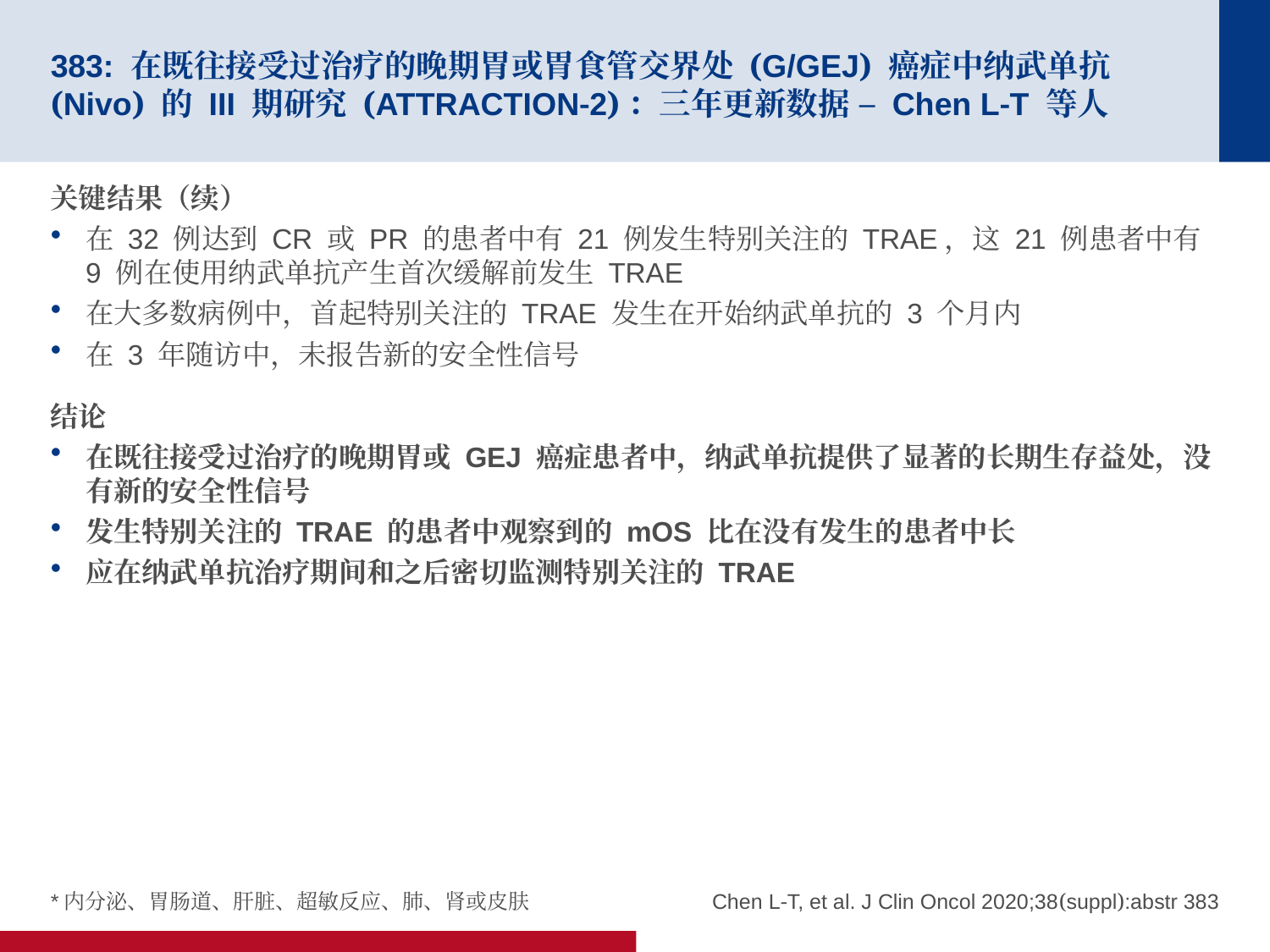

# 383: 在既往接受过治疗的晚期胃或胃食管交界处 (G/GEJ) 癌症中纳武单抗 (Nivo) 的 III 期研究 (ATTRACTION-2)：三年更新数据 – Chen L-T 等人
关键结果（续）
在 32 例达到 CR 或 PR 的患者中有 21 例发生特别关注的 TRAE，这 21 例患者中有 9 例在使用纳武单抗产生首次缓解前发生 TRAE
在大多数病例中，首起特别关注的 TRAE 发生在开始纳武单抗的 3 个月内
在 3 年随访中，未报告新的安全性信号
结论
在既往接受过治疗的晚期胃或 GEJ 癌症患者中，纳武单抗提供了显著的长期生存益处，没有新的安全性信号
发生特别关注的 TRAE 的患者中观察到的 mOS 比在没有发生的患者中长
应在纳武单抗治疗期间和之后密切监测特别关注的 TRAE

*内分泌、胃肠道、肝脏、超敏反应、肺、肾或皮肤
Chen L-T, et al. J Clin Oncol 2020;38(suppl):abstr 383